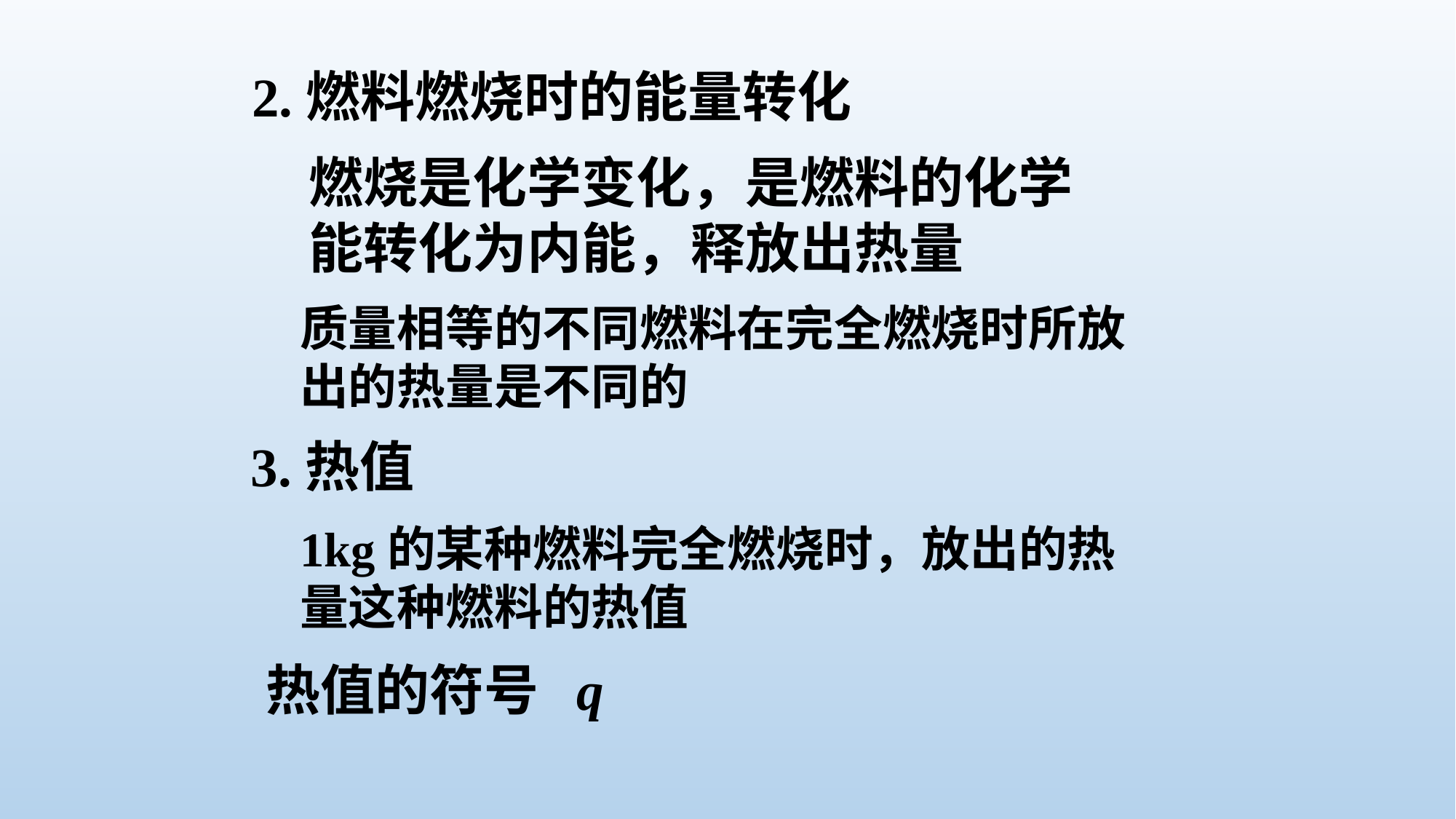

2.燃料燃烧时的能量转化
燃烧是化学变化，是燃料的化学能转化为内能，释放出热量
质量相等的不同燃料在完全燃烧时所放出的热量是不同的
3.热值
1kg的某种燃料完全燃烧时，放出的热量这种燃料的热值
热值的符号
q